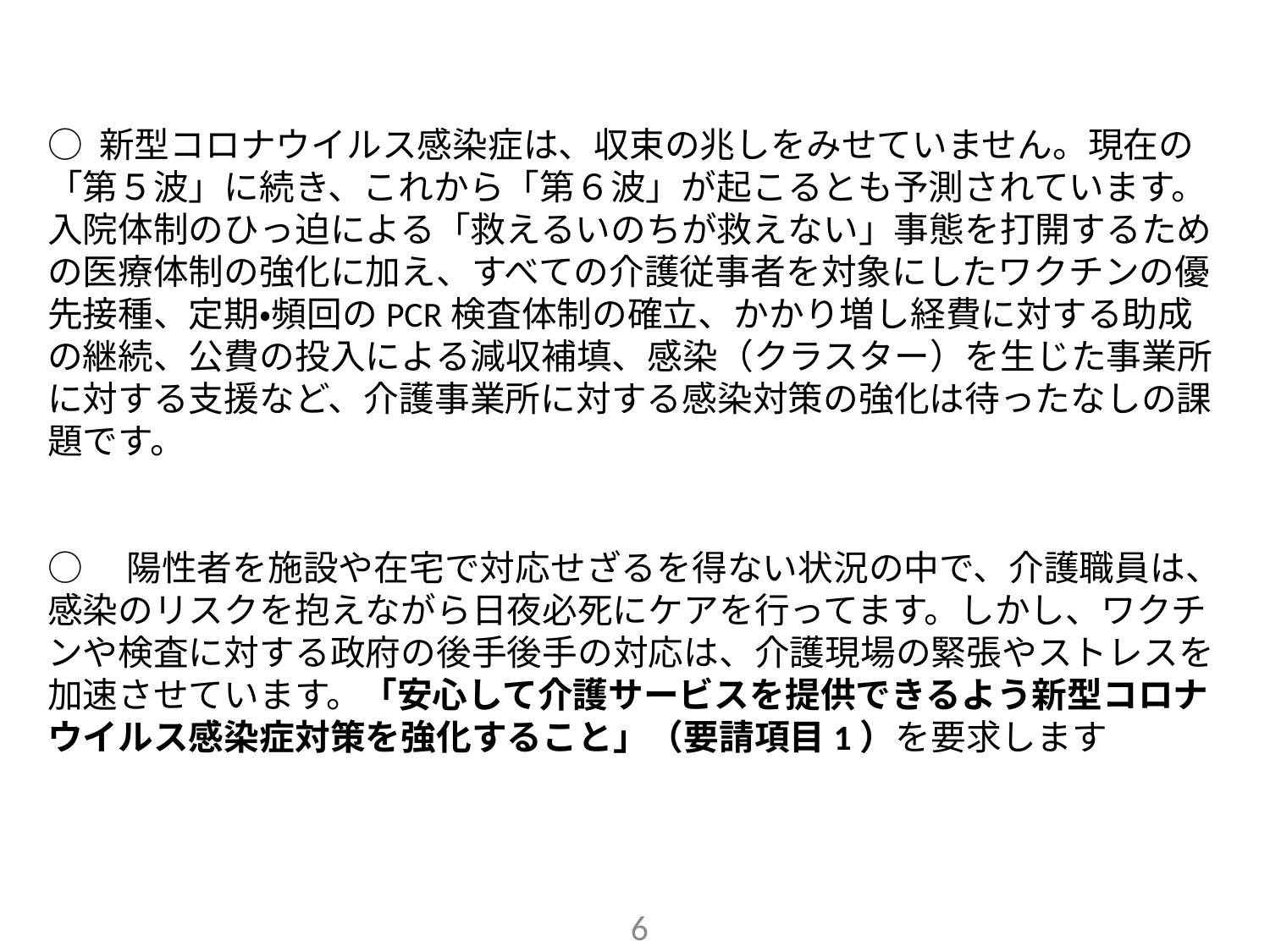

○ 新型コロナウイルス感染症は、収束の兆しをみせていません。現在の「第５波」に続き、これから「第６波」が起こるとも予測されています。入院体制のひっ迫による「救えるいのちが救えない」事態を打開するための医療体制の強化に加え、すべての介護従事者を対象にしたワクチンの優先接種、定期・頻回のPCR検査体制の確立、かかり増し経費に対する助成の継続、公費の投入による減収補填、感染（クラスター）を生じた事業所に対する支援など、介護事業所に対する感染対策の強化は待ったなしの課題です。

○　陽性者を施設や在宅で対応せざるを得ない状況の中で、介護職員は、感染のリスクを抱えながら日夜必死にケアを行ってます。しかし、ワクチンや検査に対する政府の後手後手の対応は、介護現場の緊張やストレスを加速させています。「安心して介護サービスを提供できるよう新型コロナウイルス感染症対策を強化すること」（要請項目1）を要求します
6